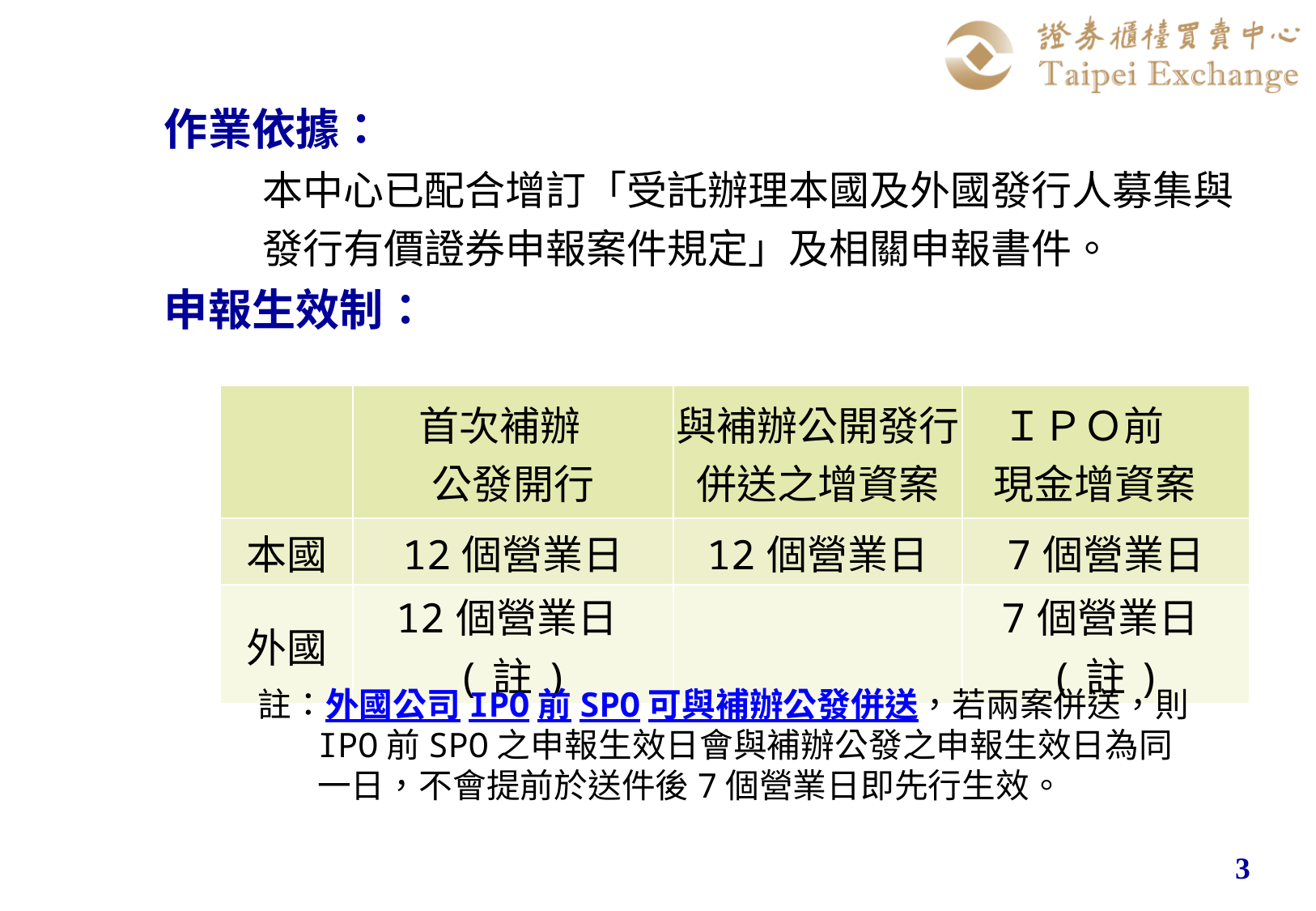

#
作業依據：
  本中心已配合增訂「受託辦理本國及外國發行人募集與
  發行有價證券申報案件規定」及相關申報書件。
申報生效制：

|  | 首次補辦 公發開行 | 與補辦公開發行併送之增資案 | ＩＰＯ前 現金增資案 |
| --- | --- | --- | --- |
| 本國 | 12個營業日 | 12個營業日 | 7個營業日 |
| 外國 | 12個營業日(註) |  | 7個營業日(註) |
註：外國公司IPO前SPO可與補辦公發併送，若兩案併送，則IPO前SPO之申報生效日會與補辦公發之申報生效日為同一日，不會提前於送件後7個營業日即先行生效。
3